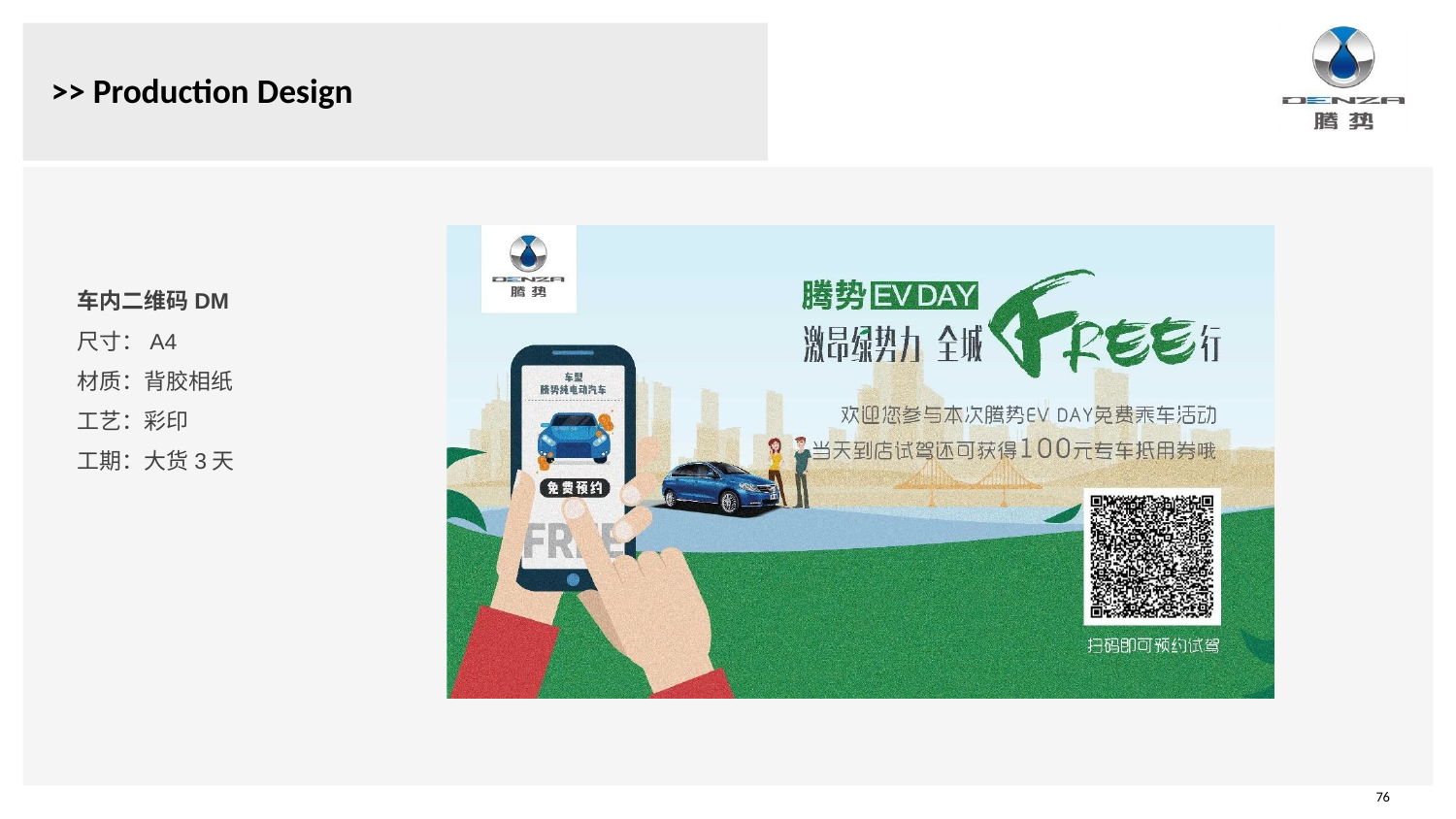

# >> Production Design

车内二维码DM
尺寸：A4
材质：背胶相纸 工艺：彩印
工期：大货3天
76